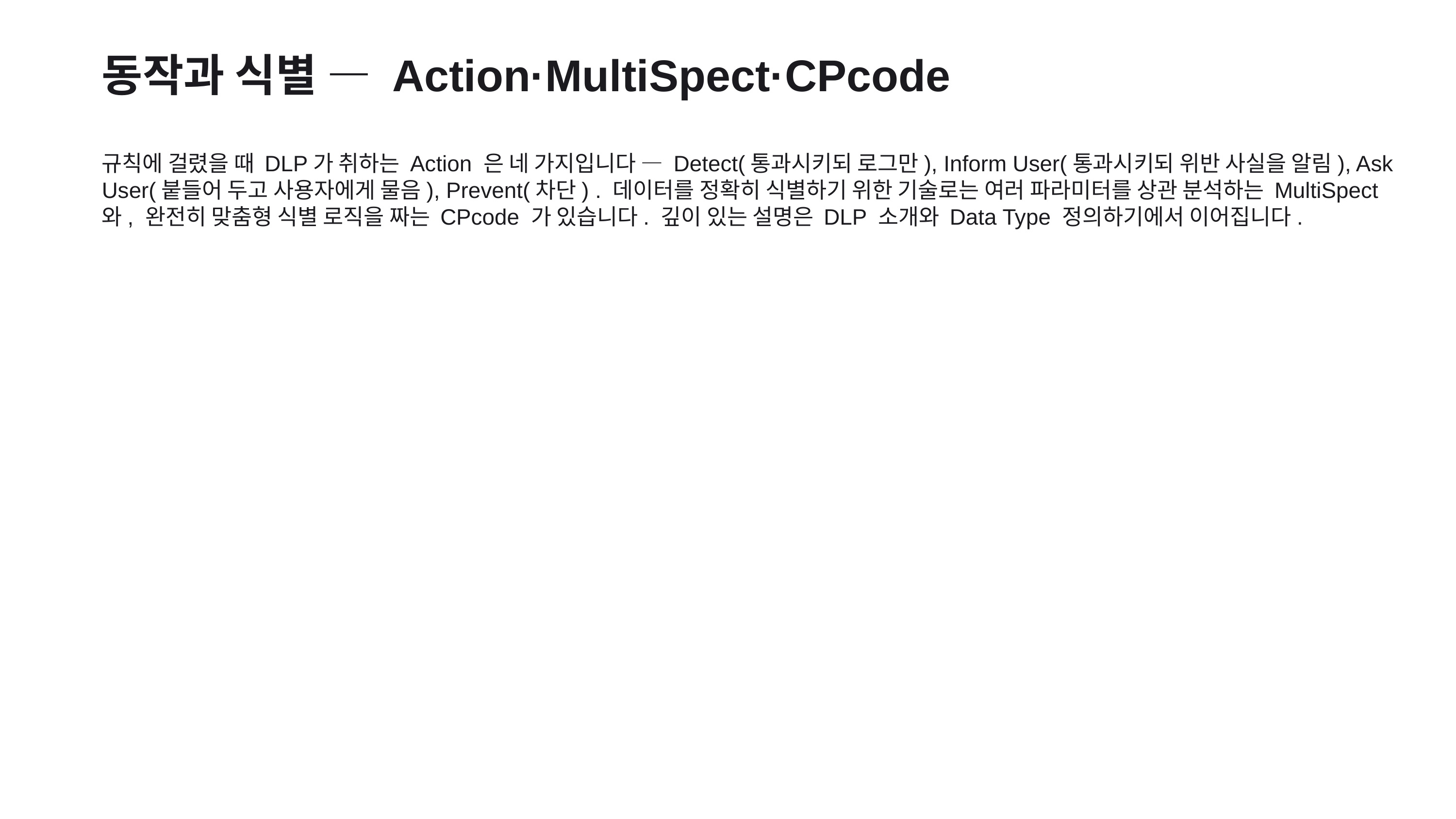

동작과 식별 — Action·MultiSpect·CPcode
규칙에 걸렸을 때 DLP가 취하는 Action 은 네 가지입니다 — Detect(통과시키되 로그만), Inform User(통과시키되 위반 사실을 알림), Ask User(붙들어 두고 사용자에게 물음), Prevent(차단) . 데이터를 정확히 식별하기 위한 기술로는 여러 파라미터를 상관 분석하는 MultiSpect 와, 완전히 맞춤형 식별 로직을 짜는 CPcode 가 있습니다. 깊이 있는 설명은 DLP 소개와 Data Type 정의하기에서 이어집니다.